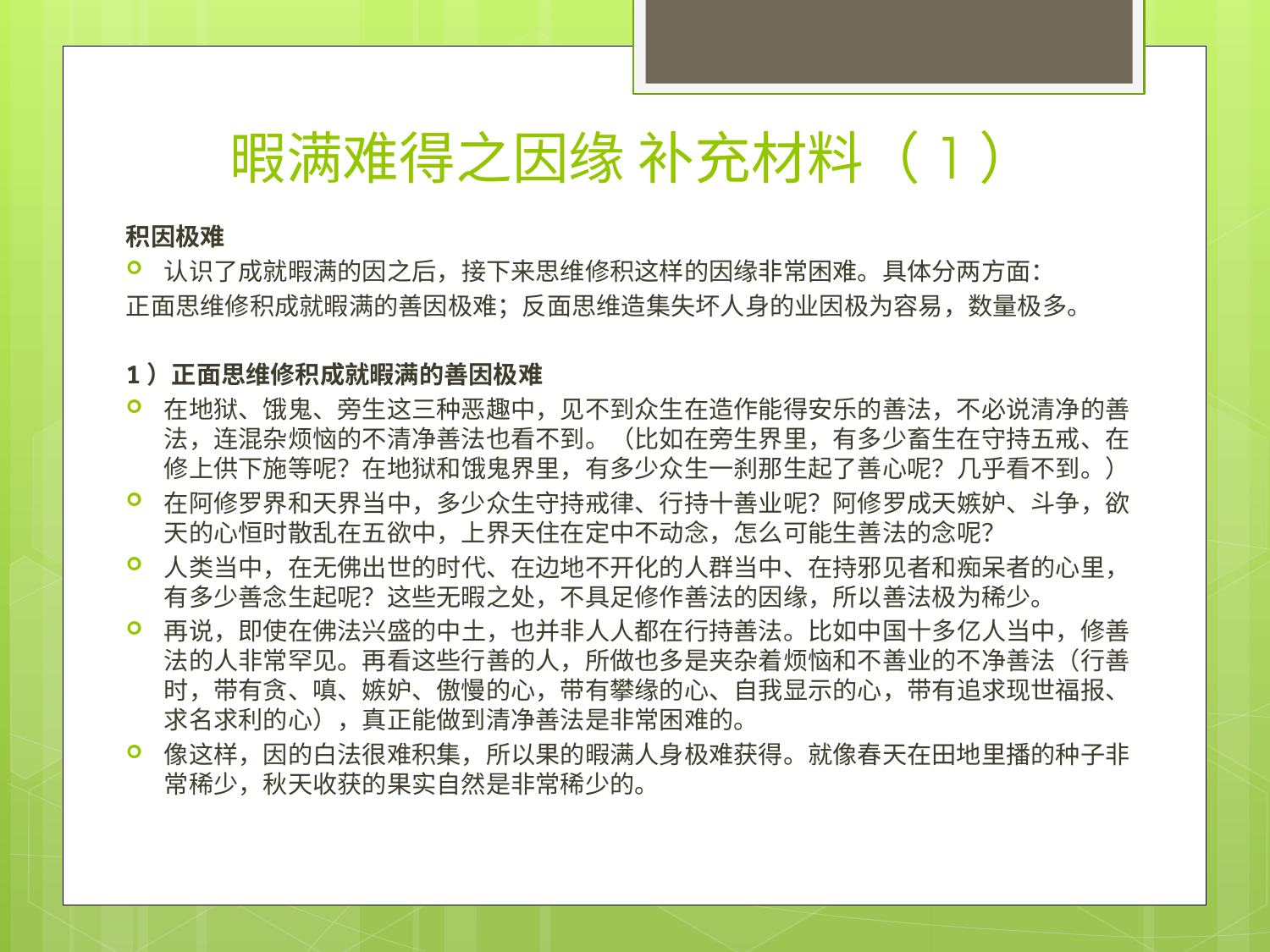

# 暇满难得之因缘 补充材料（1）
积因极难
认识了成就暇满的因之后，接下来思维修积这样的因缘非常困难。具体分两方面：
正面思维修积成就暇满的善因极难；反面思维造集失坏人身的业因极为容易，数量极多。

1）正面思维修积成就暇满的善因极难
在地狱、饿鬼、旁生这三种恶趣中，见不到众生在造作能得安乐的善法，不必说清净的善法，连混杂烦恼的不清净善法也看不到。（比如在旁生界里，有多少畜生在守持五戒、在修上供下施等呢？在地狱和饿鬼界里，有多少众生一刹那生起了善心呢？几乎看不到。）
在阿修罗界和天界当中，多少众生守持戒律、行持十善业呢？阿修罗成天嫉妒、斗争，欲天的心恒时散乱在五欲中，上界天住在定中不动念，怎么可能生善法的念呢？
人类当中，在无佛出世的时代、在边地不开化的人群当中、在持邪见者和痴呆者的心里，有多少善念生起呢？这些无暇之处，不具足修作善法的因缘，所以善法极为稀少。
再说，即使在佛法兴盛的中土，也并非人人都在行持善法。比如中国十多亿人当中，修善法的人非常罕见。再看这些行善的人，所做也多是夹杂着烦恼和不善业的不净善法（行善时，带有贪、嗔、嫉妒、傲慢的心，带有攀缘的心、自我显示的心，带有追求现世福报、求名求利的心），真正能做到清净善法是非常困难的。
像这样，因的白法很难积集，所以果的暇满人身极难获得。就像春天在田地里播的种子非常稀少，秋天收获的果实自然是非常稀少的。